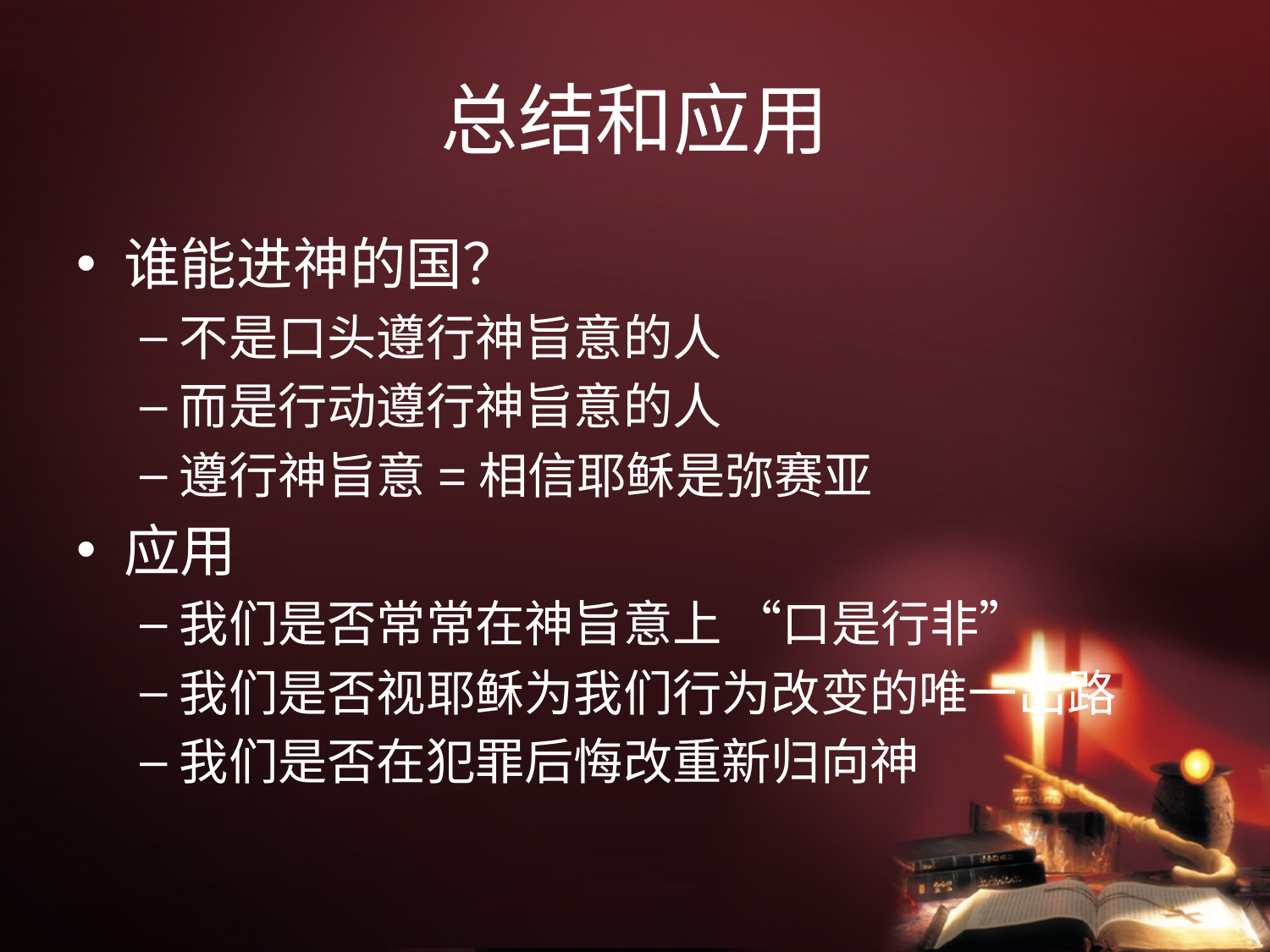

# 总结和应用
谁能进神的国？
不是口头遵行神旨意的人
而是行动遵行神旨意的人
遵行神旨意=相信耶稣是弥赛亚
应用
我们是否常常在神旨意上 “口是行非”
我们是否视耶稣为我们行为改变的唯一出路
我们是否在犯罪后悔改重新归向神